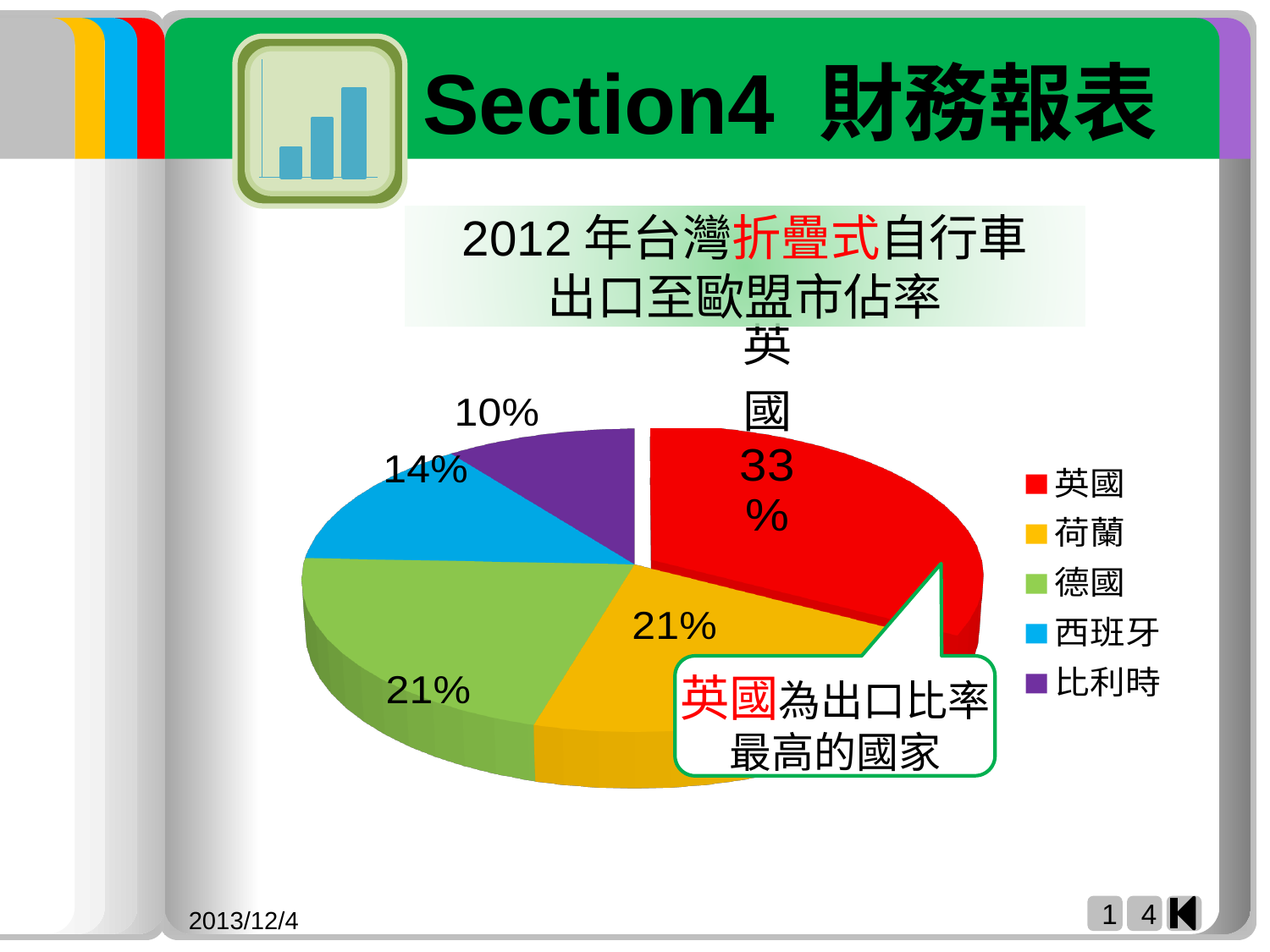

2012年台灣折疊式自行車
出口至歐盟市佔率

[unsupported chart]

英國為出口比率
最高的國家
1
4